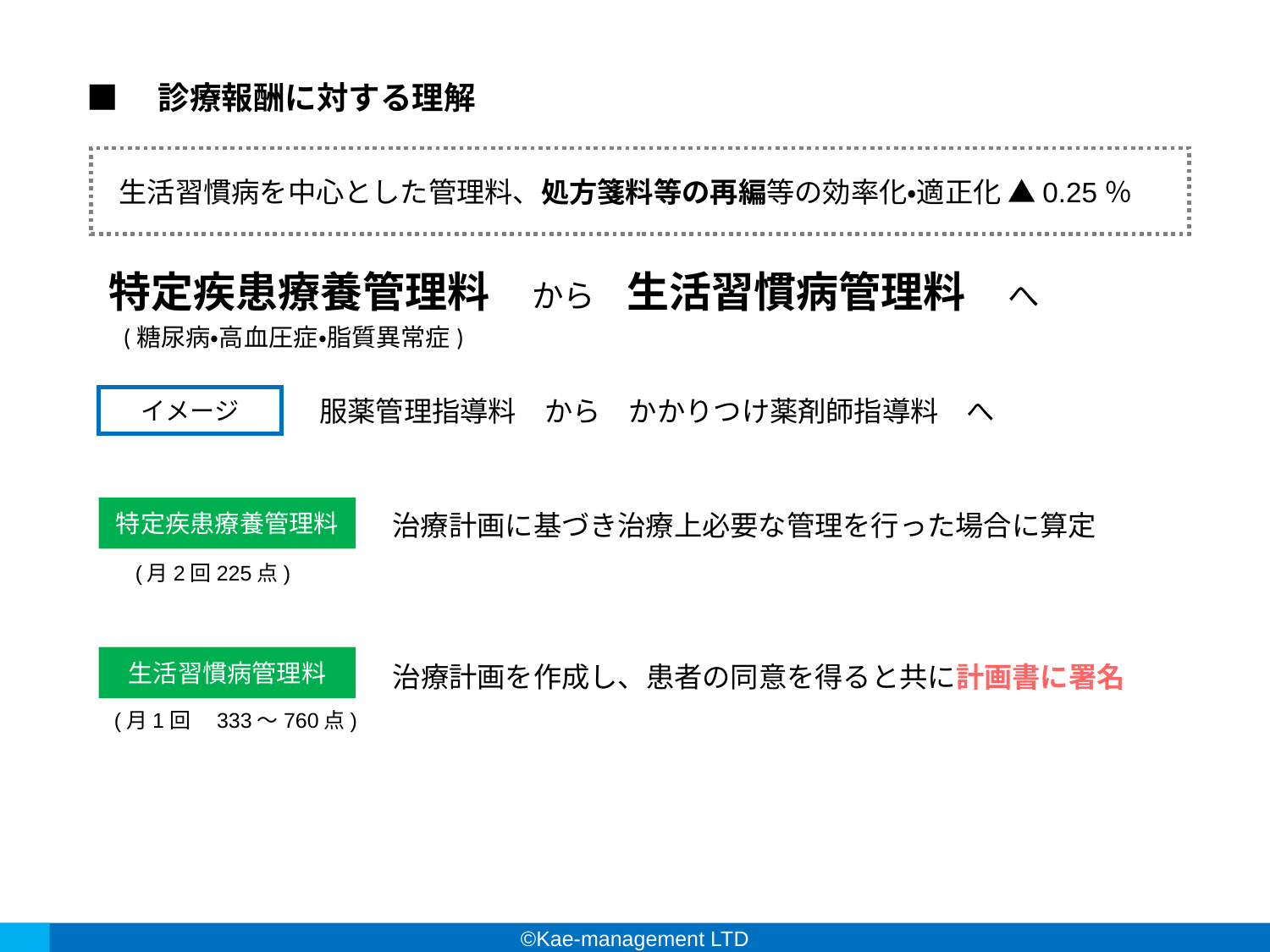

■　診療報酬に対する理解

生活習慣病を中心とした管理料、処方箋料等の再編等の効率化・適正化 ▲0.25％
特定疾患療養管理料　から　生活習慣病管理料　へ
(糖尿病・高血圧症・脂質異常症)
イメージ
服薬管理指導料　から　かかりつけ薬剤師指導料　へ
特定疾患療養管理料
治療計画に基づき治療上必要な管理を行った場合に算定
(月2回225点)
生活習慣病管理料
治療計画を作成し、患者の同意を得ると共に計画書に署名
(月1回　333～760点)